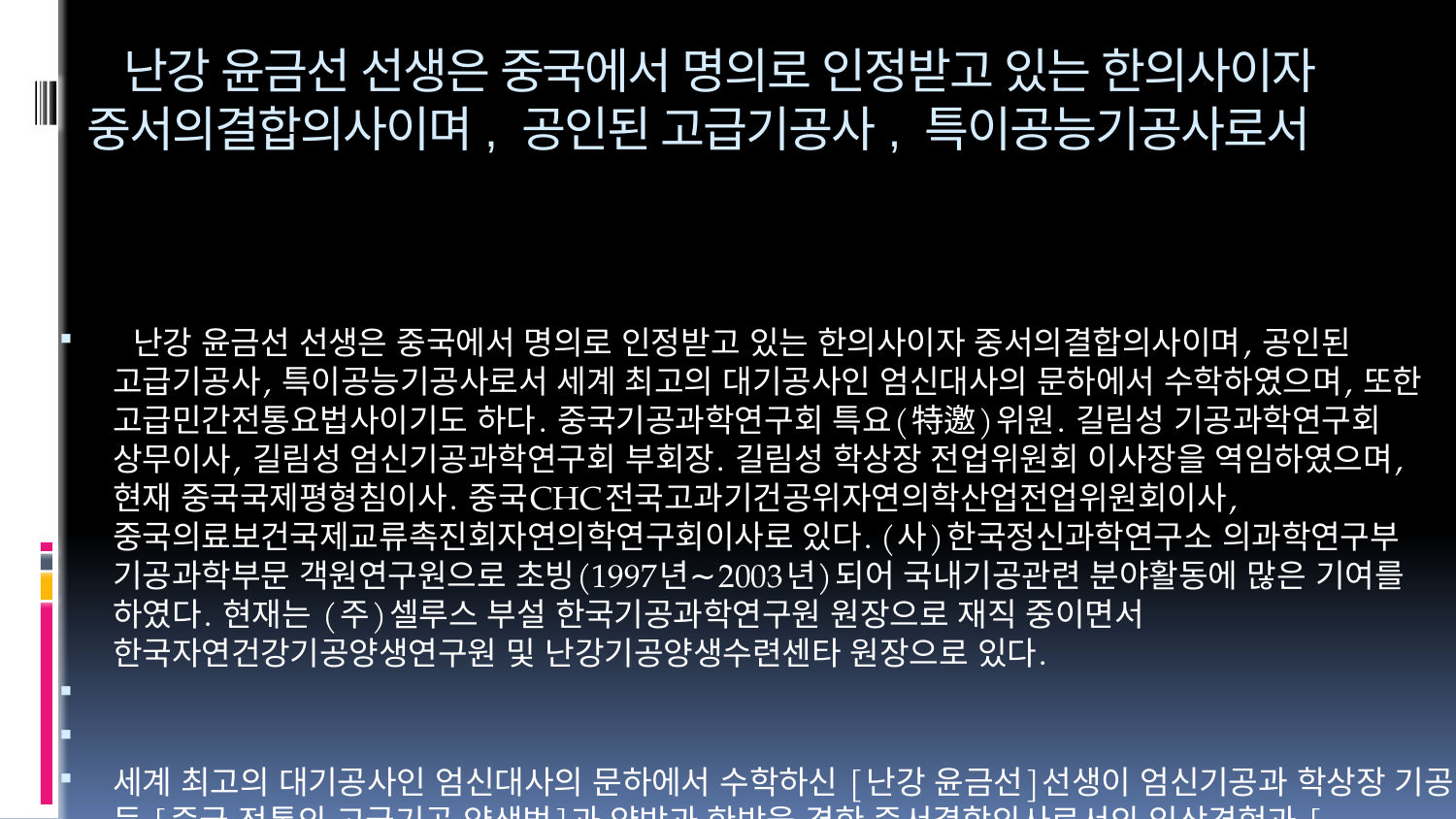

# 난강 윤금선 선생은 중국에서 명의로 인정받고 있는 한의사이자 중서의결합의사이며, 공인된 고급기공사, 특이공능기공사로서
  난강 윤금선 선생은 중국에서 명의로 인정받고 있는 한의사이자 중서의결합의사이며, 공인된 고급기공사, 특이공능기공사로서 세계 최고의 대기공사인 엄신대사의 문하에서 수학하였으며, 또한 고급민간전통요법사이기도 하다. 중국기공과학연구회 특요(特邀)위원. 길림성 기공과학연구회 상무이사, 길림성 엄신기공과학연구회 부회장. 길림성 학상장 전업위원회 이사장을 역임하였으며, 현재 중국국제평형침이사. 중국CHC전국고과기건공위자연의학산업전업위원회이사, 중국의료보건국제교류촉진회자연의학연구회이사로 있다. (사)한국정신과학연구소 의과학연구부 기공과학부문 객원연구원으로 초빙(1997년∼2003년)되어 국내기공관련 분야활동에 많은 기여를 하였다. 현재는 (주)셀루스 부설 한국기공과학연구원 원장으로 재직 중이면서 한국자연건강기공양생연구원 및 난강기공양생수련센타 원장으로 있다.

세계 최고의 대기공사인 엄신대사의 문하에서 수학하신 [난강 윤금선]선생이 엄신기공과 학상장 기공 등 [중국 전통의 고급기공 양생법]과 양방과 한방을 겸한 중서결합의사로서의 임상경험과 [동양전통고급민간양생법]을 현장에 적용한 임상과 본인의 수련 체험내용을 집대성하고 체계화하여 <보건 건강 양생법>으로 전하기 위하여 연구원을 설립하였습니다.
  즉, 기공양생문화 및 자연대체의학, 고급전통민간양생법을 실천, 탐구하며 체계적으로 정립, 보급에 힘쓰고 있습니다.

연구원 명칭 : "한국자연건강기공양생연구원"
부설 난강(윤금선)기공양생수련센타를 겸하고 있음.
문의 및 연락처 연구원

1. 사무실 : 02-3492-3033, 019-567-0503

2. 원장실 : 02-3492-8393, 017-715-8993

E-Mail : heiyanglim@hanmail.net